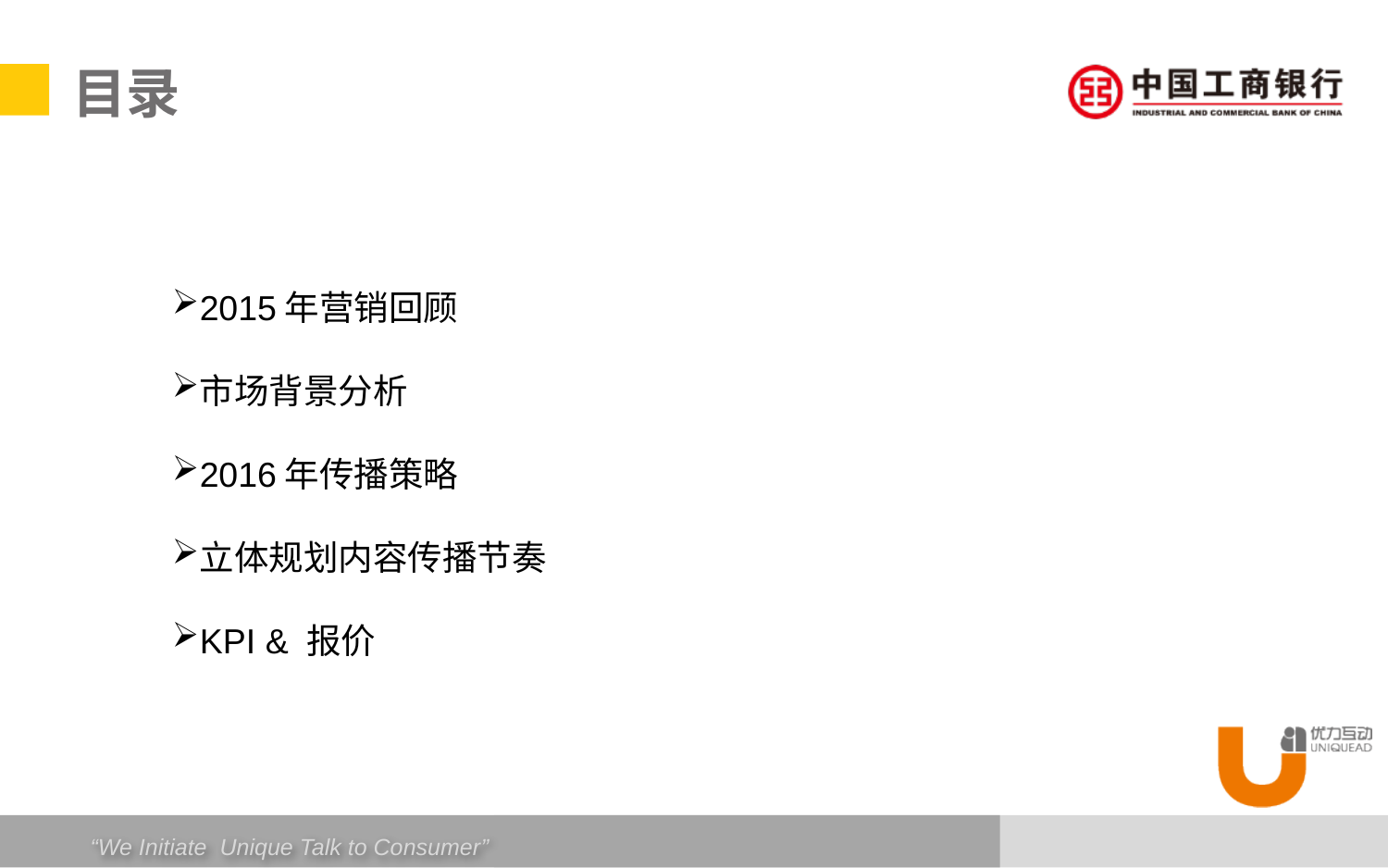

# 目录
2015年营销回顾
市场背景分析
2016年传播策略
立体规划内容传播节奏
KPI & 报价